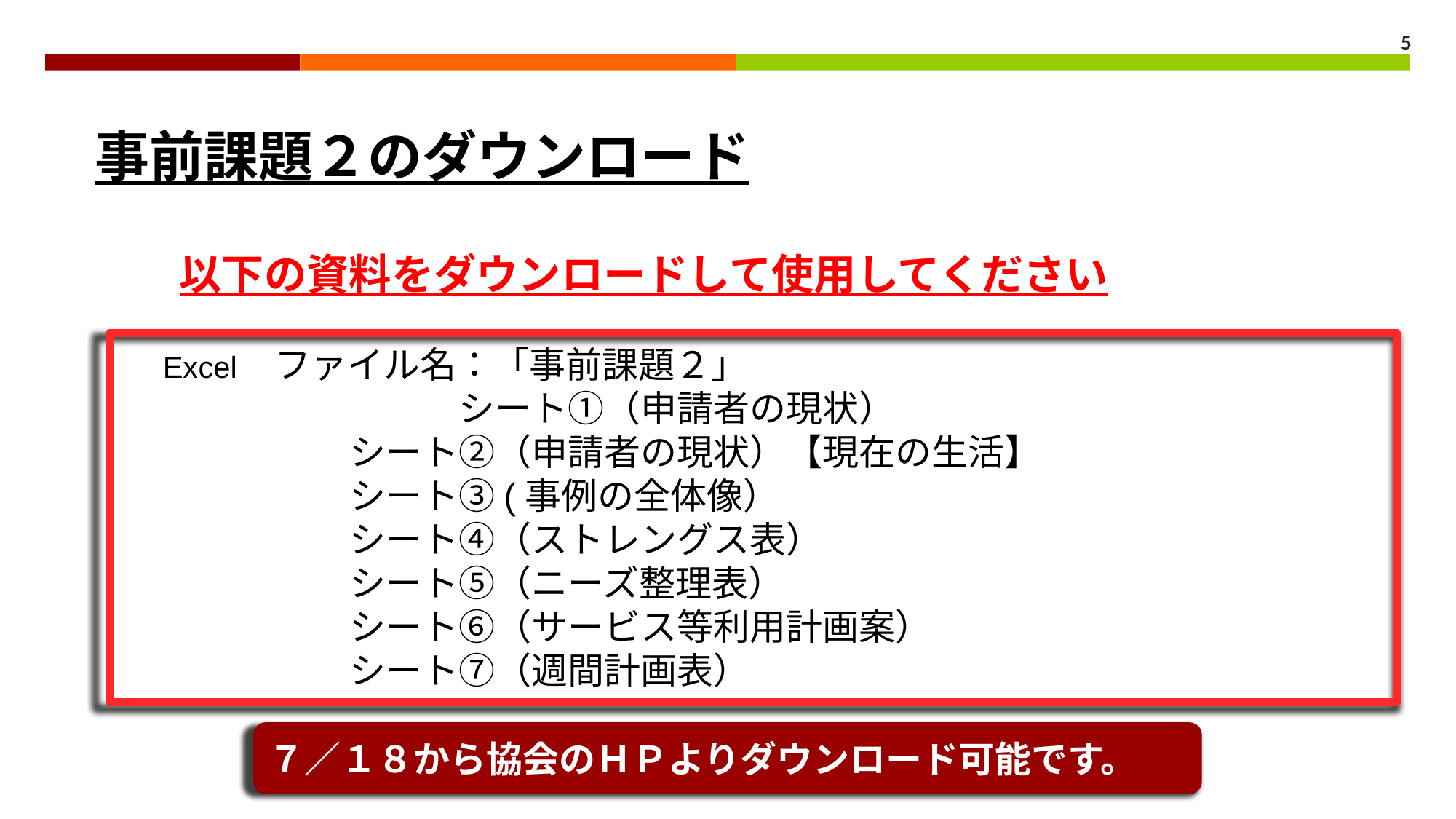

5
事前課題２のダウンロード

　　以下の資料をダウンロードして使用してください

　　Excel　ファイル名：「事前課題２」
　　　　　　　　　　シート①（申請者の現状）
	　　　　シート②（申請者の現状）【現在の生活】
	　　　　シート③(事例の全体像）
	　　　　シート④（ストレングス表）
	　　　　シート⑤（ニーズ整理表）
	　　　　シート⑥（サービス等利用計画案）
	　　　　シート⑦（週間計画表）

７／１８から協会のＨＰよりダウンロード可能です。